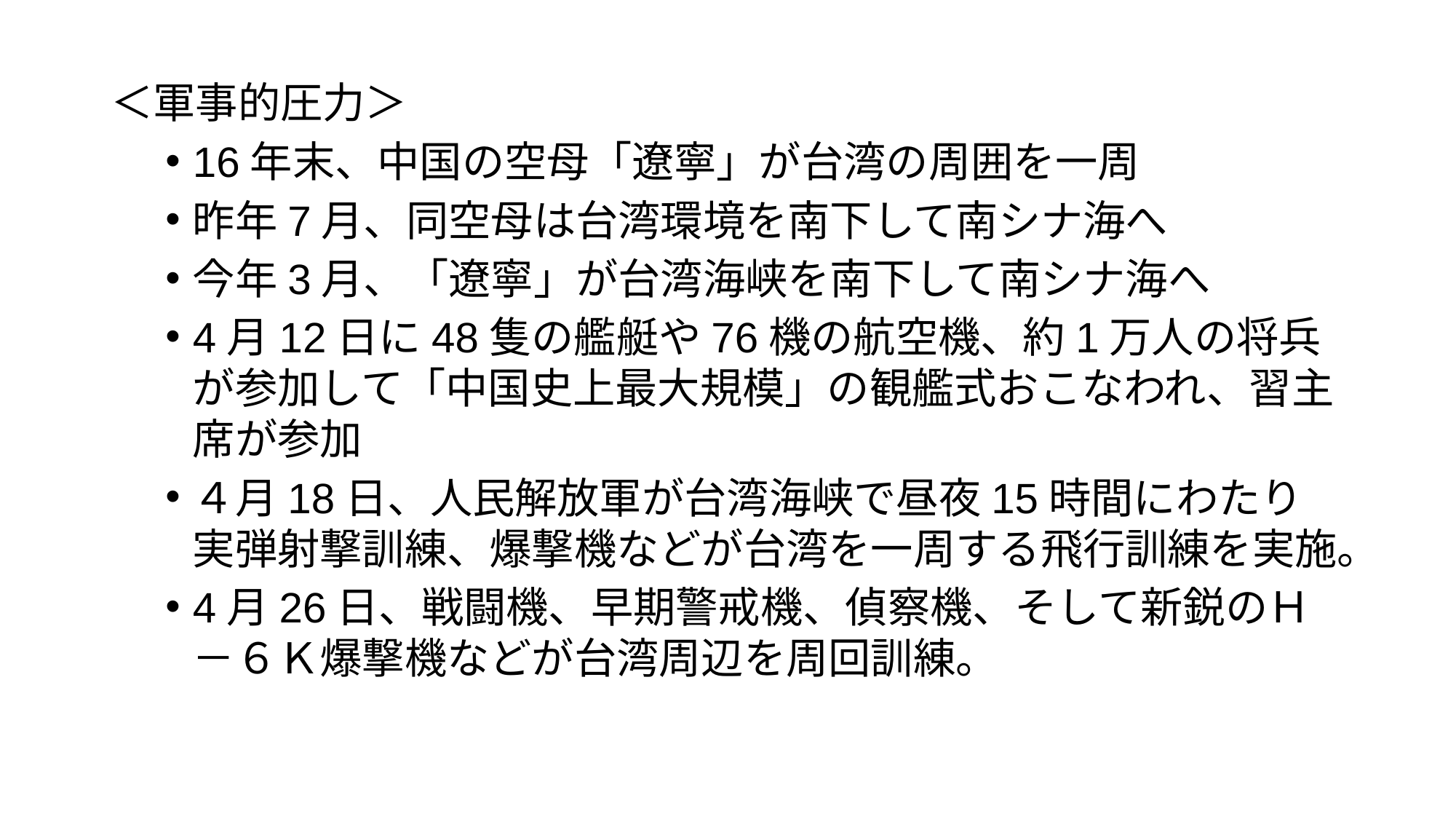

＜軍事的圧力＞
16年末、中国の空母「遼寧」が台湾の周囲を一周
昨年7月、同空母は台湾環境を南下して南シナ海へ
今年3月、「遼寧」が台湾海峡を南下して南シナ海へ
4月12日に48隻の艦艇や76機の航空機、約1万人の将兵が参加して「中国史上最大規模」の観艦式おこなわれ、習主席が参加
４月18日、人民解放軍が台湾海峡で昼夜15時間にわたり実弾射撃訓練、爆撃機などが台湾を一周する飛行訓練を実施。
4月26日、戦闘機、早期警戒機、偵察機、そして新鋭のＨ－６Ｋ爆撃機などが台湾周辺を周回訓練。